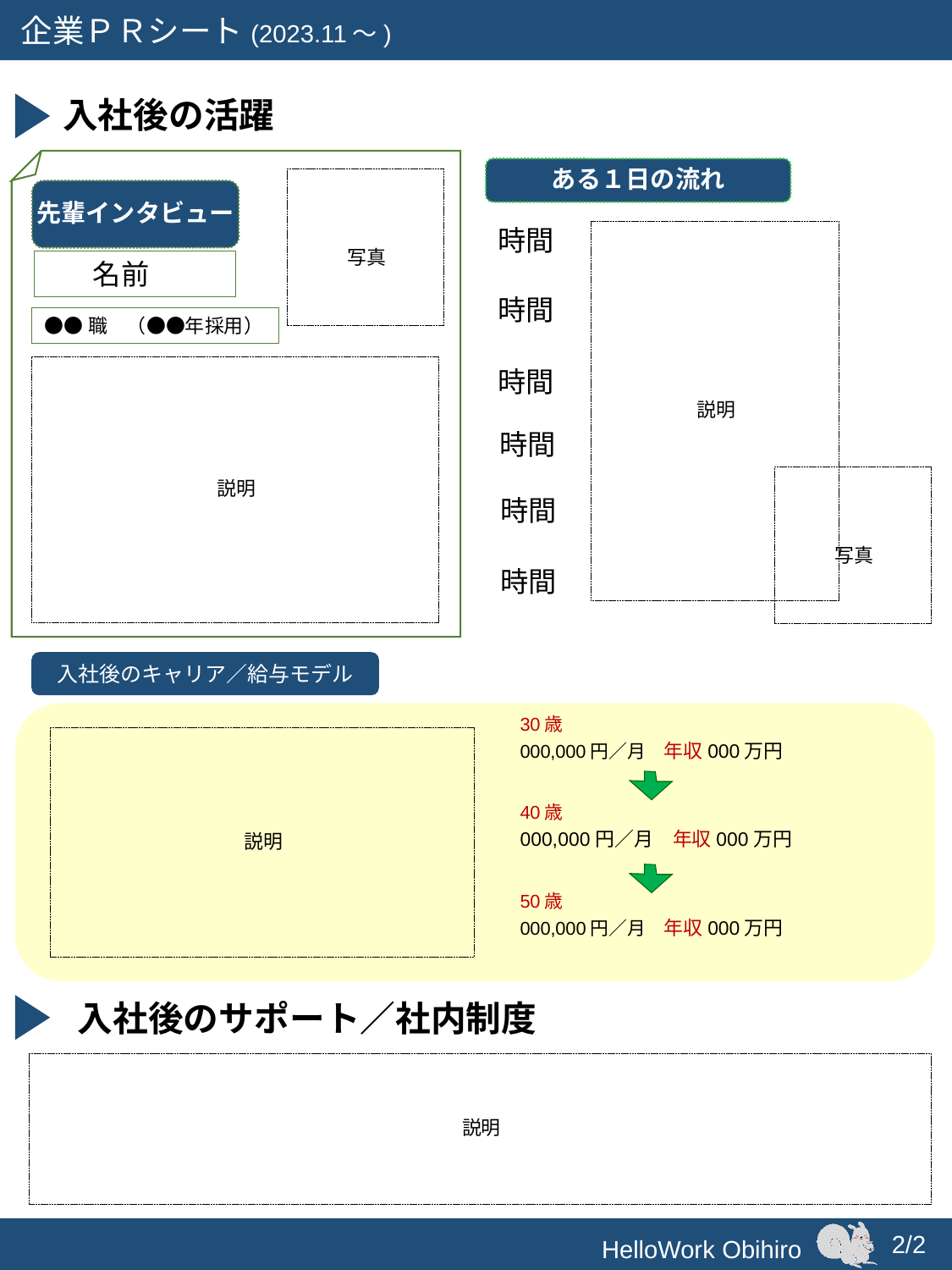

入社後の活躍

先輩インタビュー
名前
●●職　（●●年採用）
ある１日の流れ

写真
時間
説明
時間
説明
時間
時間

写真
時間
時間
入社後のキャリア／給与モデル

30歳
000,000円／月　年収000万円
説明

40歳
000,000円／月　年収000万円

50歳
000,000円／月　年収000万円
入社後のサポート／社内制度

説明